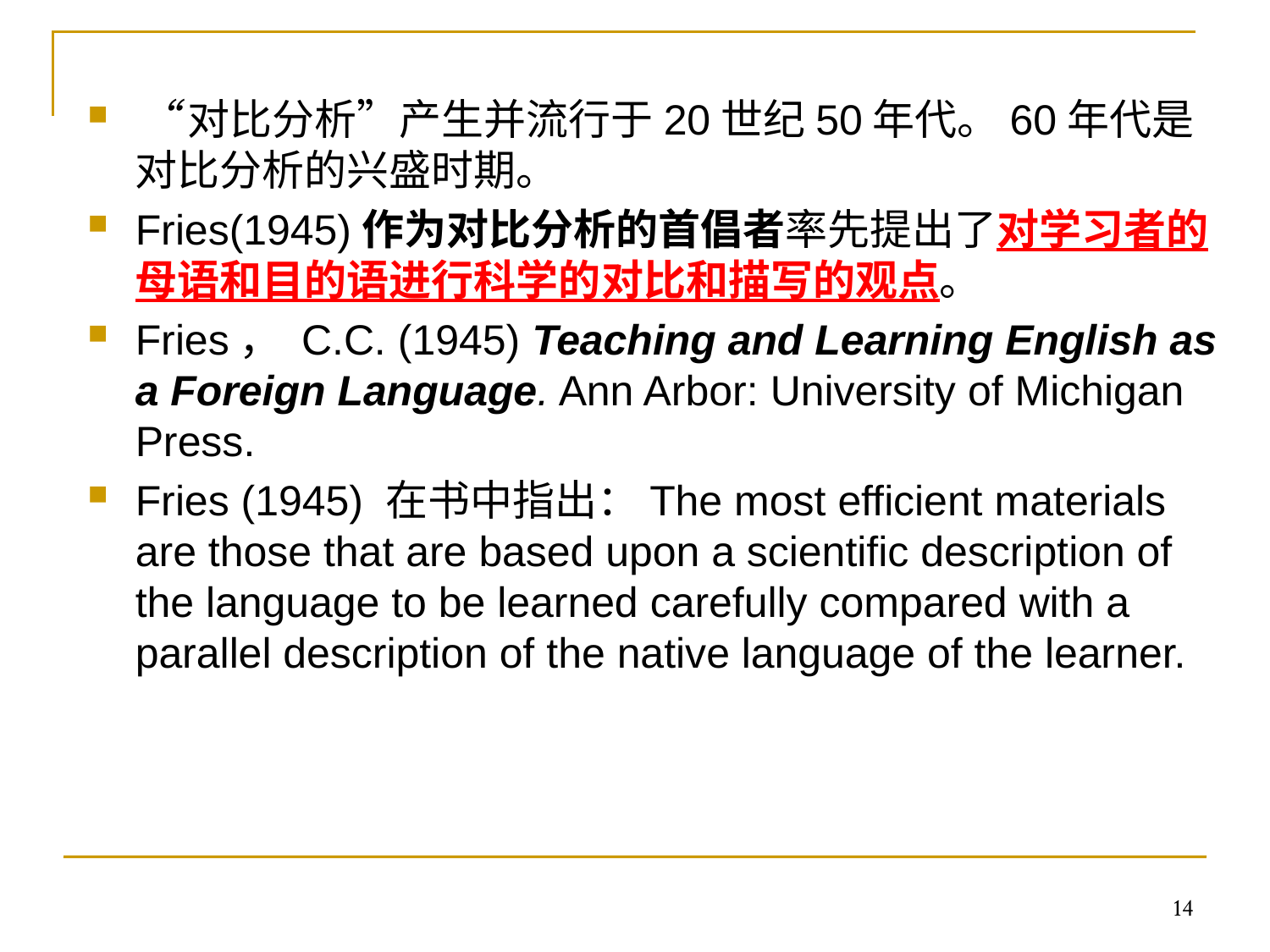

“对比分析”产生并流行于20世纪50年代。60年代是对比分析的兴盛时期。
Fries(1945)作为对比分析的首倡者率先提出了对学习者的母语和目的语进行科学的对比和描写的观点。
Fries， C.C. (1945) Teaching and Learning English as a Foreign Language. Ann Arbor: University of Michigan Press.
Fries (1945) 在书中指出：The most efficient materials are those that are based upon a scientific description of the language to be learned carefully compared with a parallel description of the native language of the learner.

14